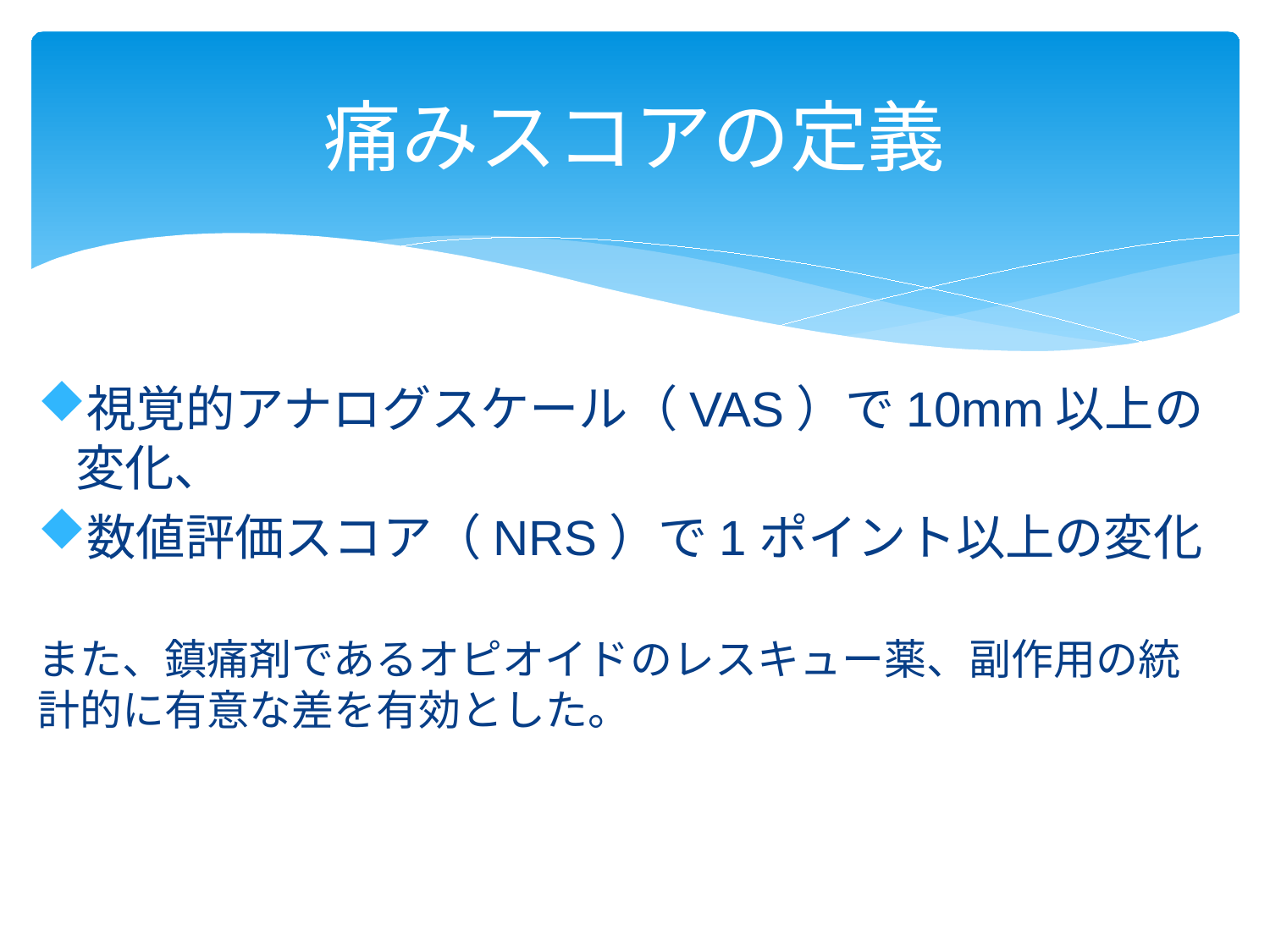

# 痛みスコアの定義
視覚的アナログスケール（VAS）で10mm以上の変化、
数値評価スコア（NRS）で1ポイント以上の変化

また、鎮痛剤であるオピオイドのレスキュー薬、副作用の統計的に有意な差を有効とした。